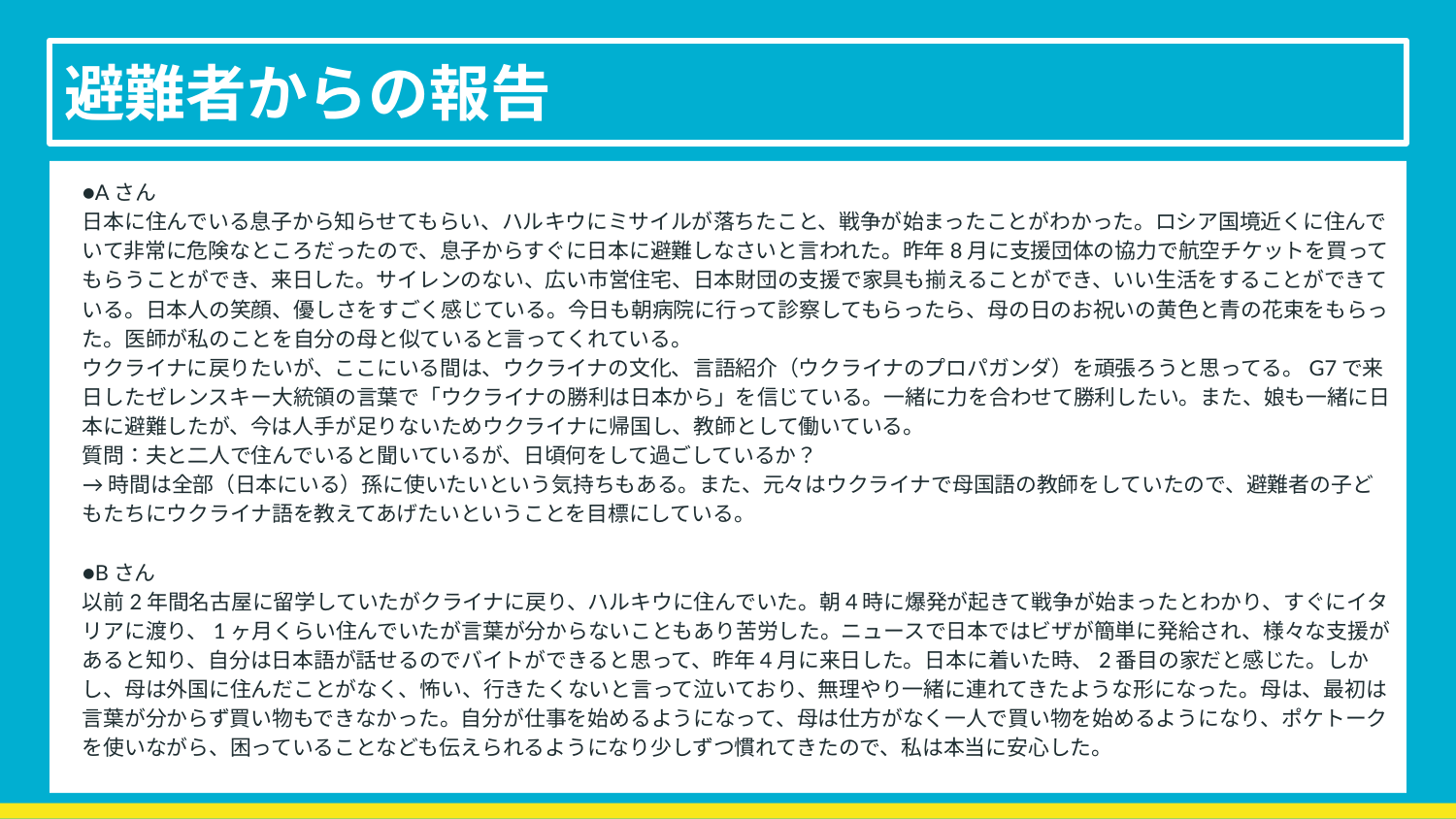

# 避難者からの報告
●Aさん
日本に住んでいる息子から知らせてもらい、ハルキウにミサイルが落ちたこと、戦争が始まったことがわかった。ロシア国境近くに住んでいて非常に危険なところだったので、息子からすぐに日本に避難しなさいと言われた。昨年8月に支援団体の協力で航空チケットを買ってもらうことができ、来日した。サイレンのない、広い市営住宅、日本財団の支援で家具も揃えることができ、いい生活をすることができている。日本人の笑顔、優しさをすごく感じている。今日も朝病院に行って診察してもらったら、母の日のお祝いの黄色と青の花束をもらった。医師が私のことを自分の母と似ていると言ってくれている。
ウクライナに戻りたいが、ここにいる間は、ウクライナの文化、言語紹介（ウクライナのプロパガンダ）を頑張ろうと思ってる。G7で来日したゼレンスキー大統領の言葉で「ウクライナの勝利は日本から」を信じている。一緒に力を合わせて勝利したい。また、娘も一緒に日本に避難したが、今は人手が足りないためウクライナに帰国し、教師として働いている。
質問：夫と二人で住んでいると聞いているが、日頃何をして過ごしているか？
→時間は全部（日本にいる）孫に使いたいという気持ちもある。また、元々はウクライナで母国語の教師をしていたので、避難者の子どもたちにウクライナ語を教えてあげたいということを目標にしている。

●Bさん
以前2年間名古屋に留学していたがクライナに戻り、ハルキウに住んでいた。朝4時に爆発が起きて戦争が始まったとわかり、すぐにイタリアに渡り、1ヶ月くらい住んでいたが言葉が分からないこともあり苦労した。ニュースで日本ではビザが簡単に発給され、様々な支援があると知り、自分は日本語が話せるのでバイトができると思って、昨年4月に来日した。日本に着いた時、2番目の家だと感じた。しかし、母は外国に住んだことがなく、怖い、行きたくないと言って泣いており、無理やり一緒に連れてきたような形になった。母は、最初は言葉が分からず買い物もできなかった。自分が仕事を始めるようになって、母は仕方がなく一人で買い物を始めるようになり、ポケトークを使いながら、困っていることなども伝えられるようになり少しずつ慣れてきたので、私は本当に安心した。